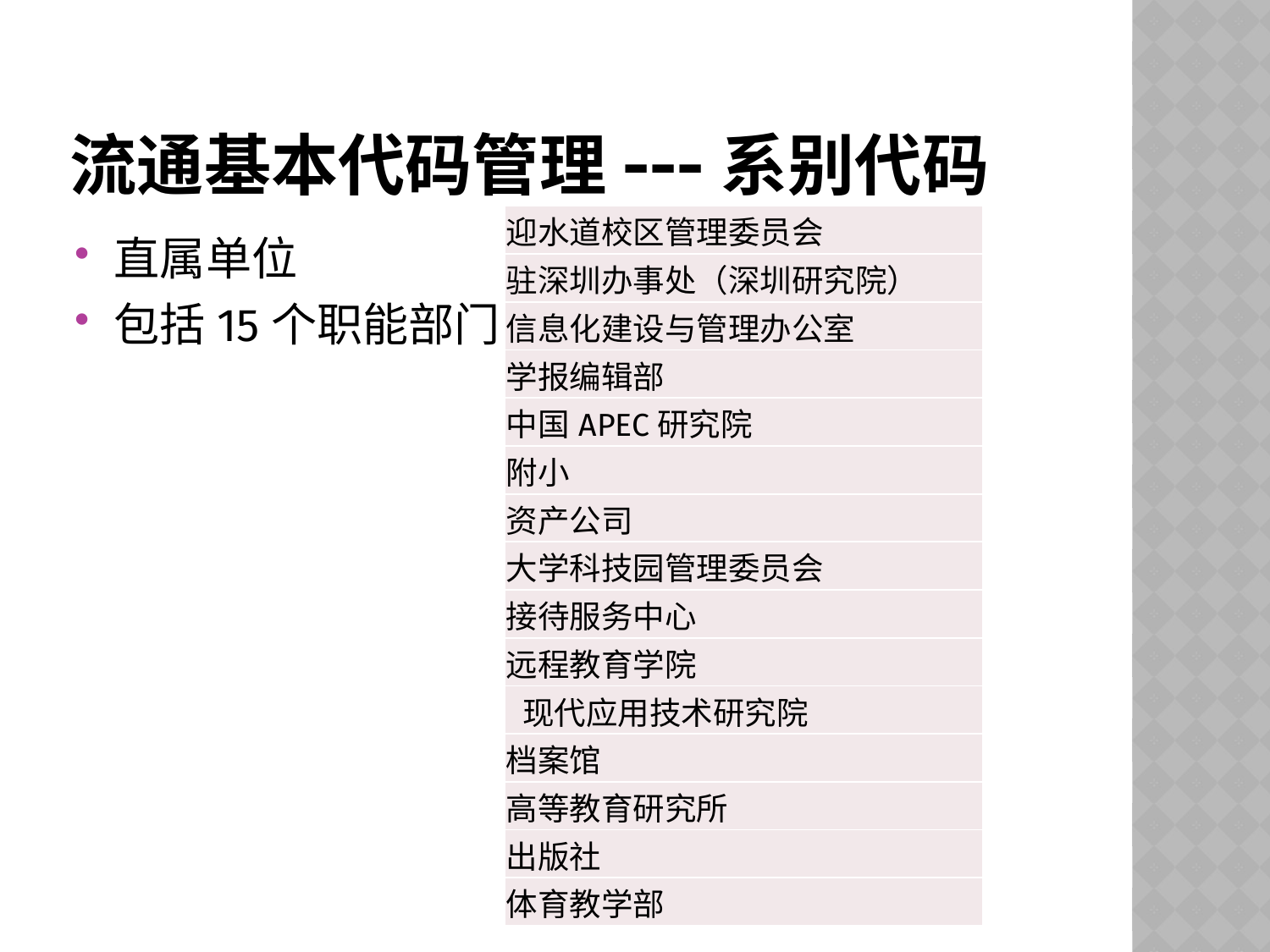

# 流通基本代码管理---系别代码
| 迎水道校区管理委员会 |
| --- |
| 驻深圳办事处（深圳研究院） |
| 信息化建设与管理办公室 |
| 学报编辑部 |
| 中国APEC研究院 |
| 附小 |
| 资产公司 |
| 大学科技园管理委员会 |
| 接待服务中心 |
| 远程教育学院 |
| 现代应用技术研究院 |
| 档案馆 |
| 高等教育研究所 |
| 出版社 |
| 体育教学部 |
直属单位
包括15个职能部门